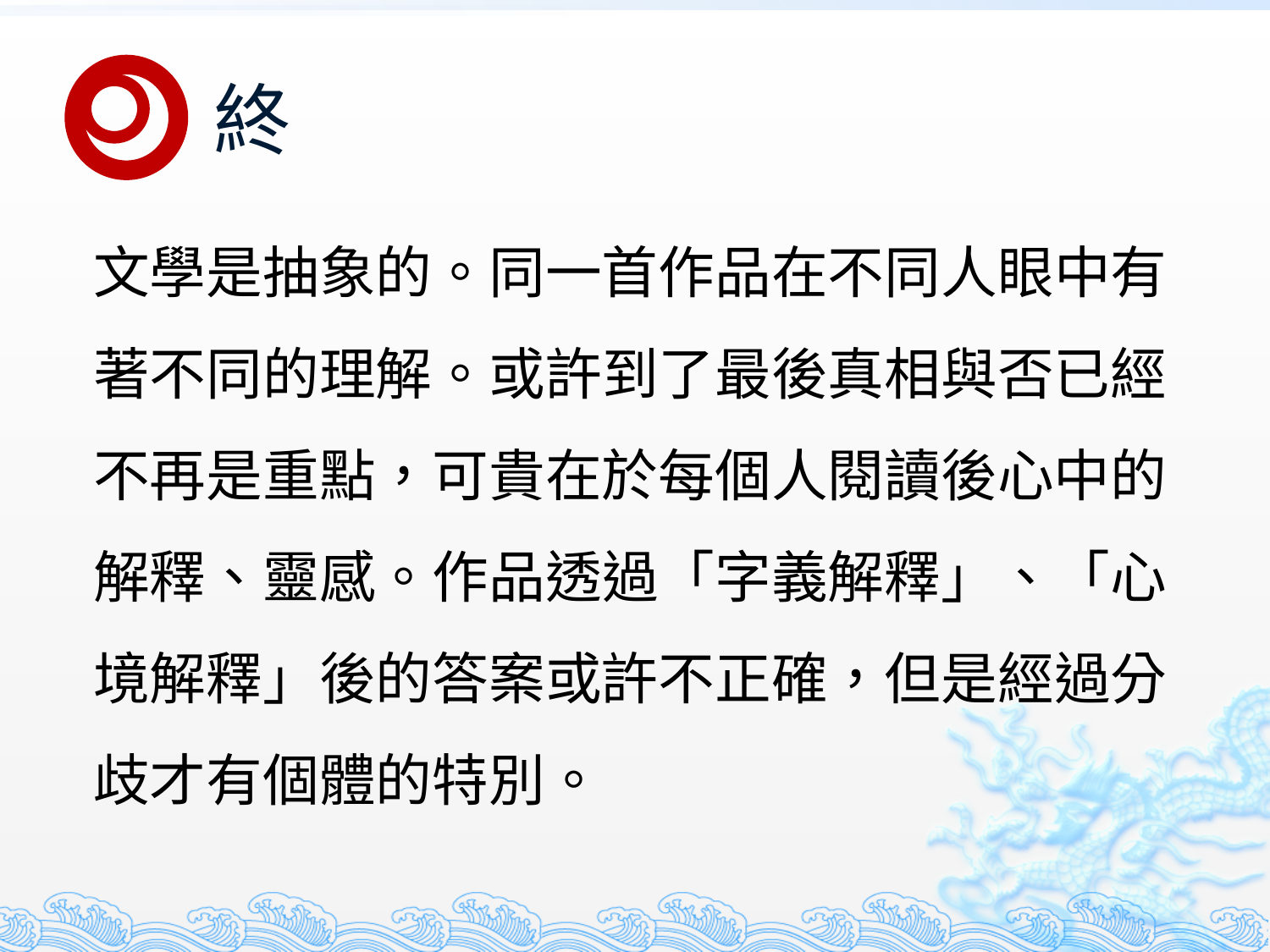

終

文學是抽象的。同一首作品在不同人眼中有著不同的理解。或許到了最後真相與否已經不再是重點，可貴在於每個人閱讀後心中的解釋、靈感。作品透過「字義解釋」、「心境解釋」後的答案或許不正確，但是經過分歧才有個體的特別。